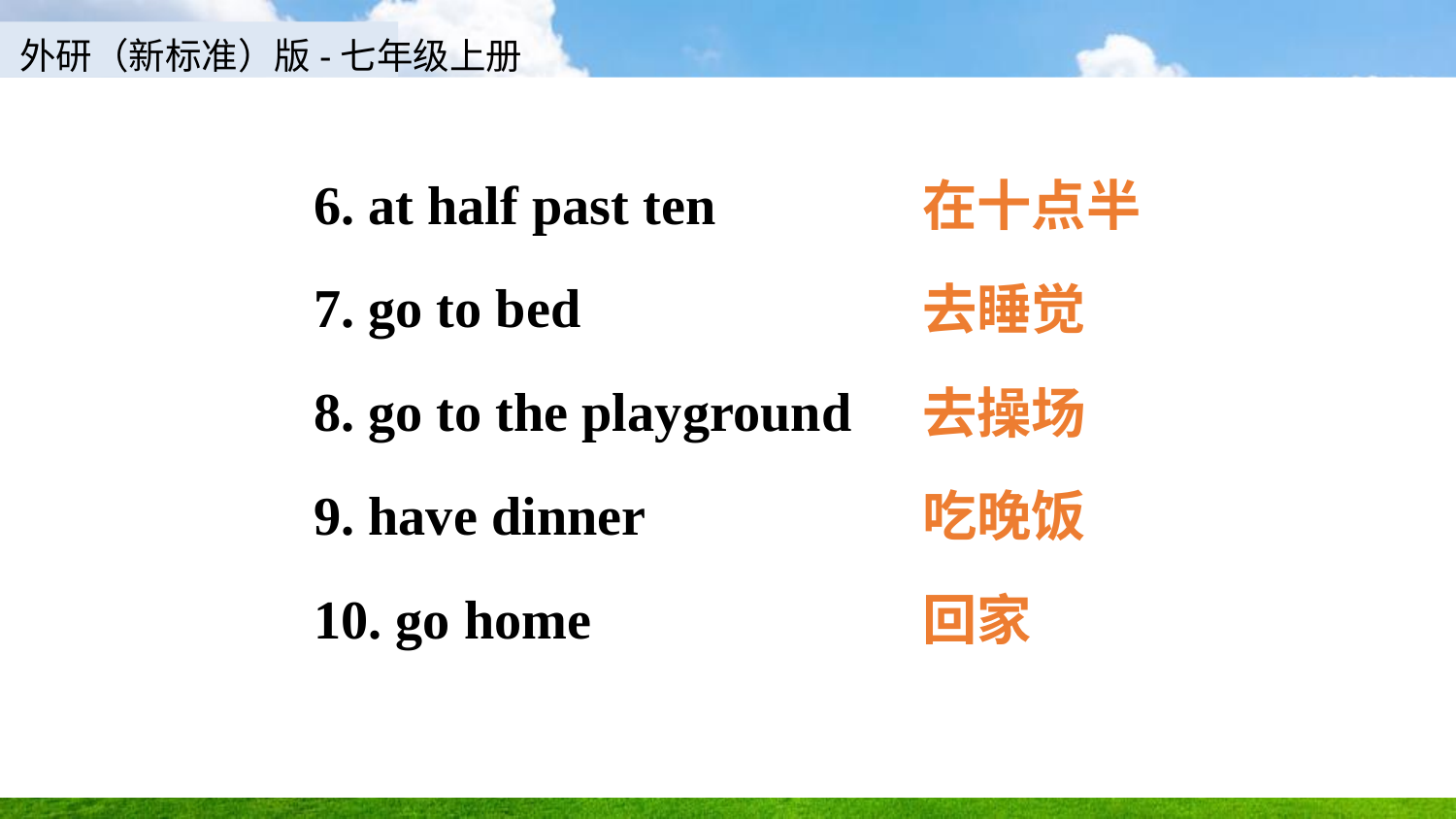

6. at half past ten
7. go to bed
8. go to the playground
9. have dinner
10. go home
在十点半
去睡觉
去操场
吃晚饭
回家